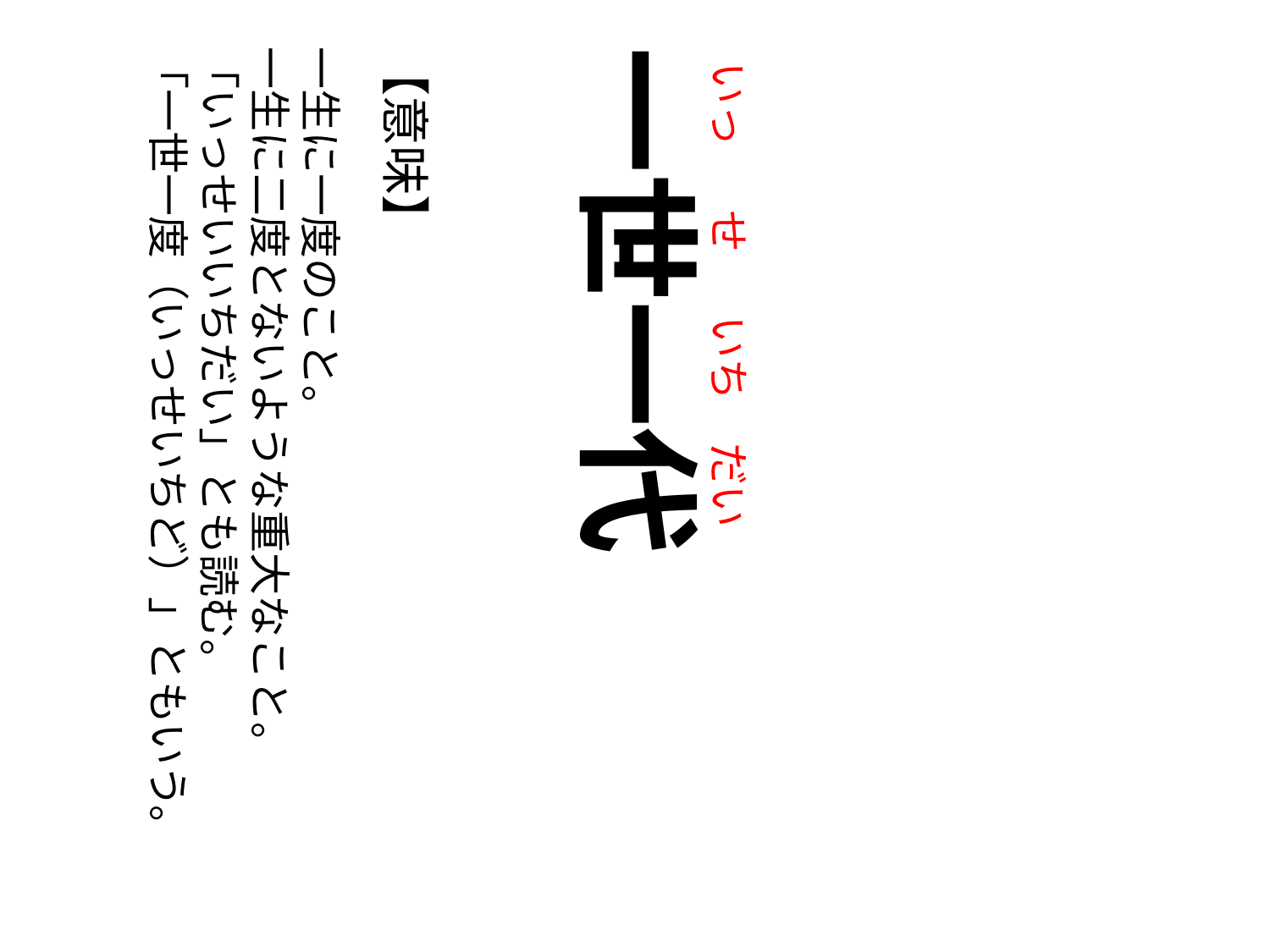

いっ
せ
いち
だい
【意味】

一生に一度のこと。
一生に二度とないような重大なこと。
「いっせいいちだい」とも読む。
「一世一度（いっせいちど）」ともいう。
一世一代